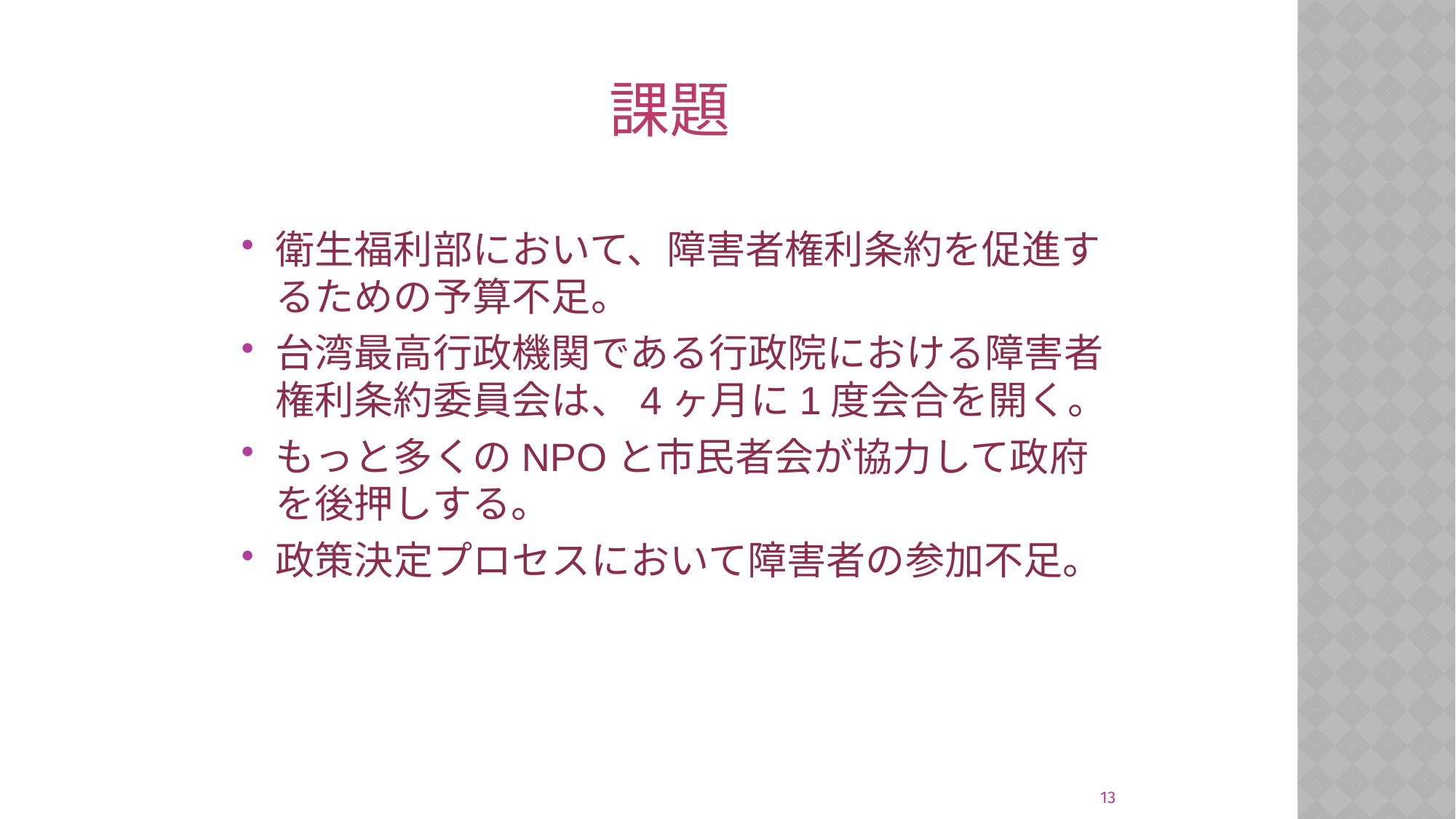

# 課題
衛生福利部において、障害者権利条約を促進するための予算不足。
台湾最高行政機関である行政院における障害者権利条約委員会は、4ヶ月に1度会合を開く。
もっと多くのNPOと市民者会が協力して政府を後押しする。
政策決定プロセスにおいて障害者の参加不足。

13